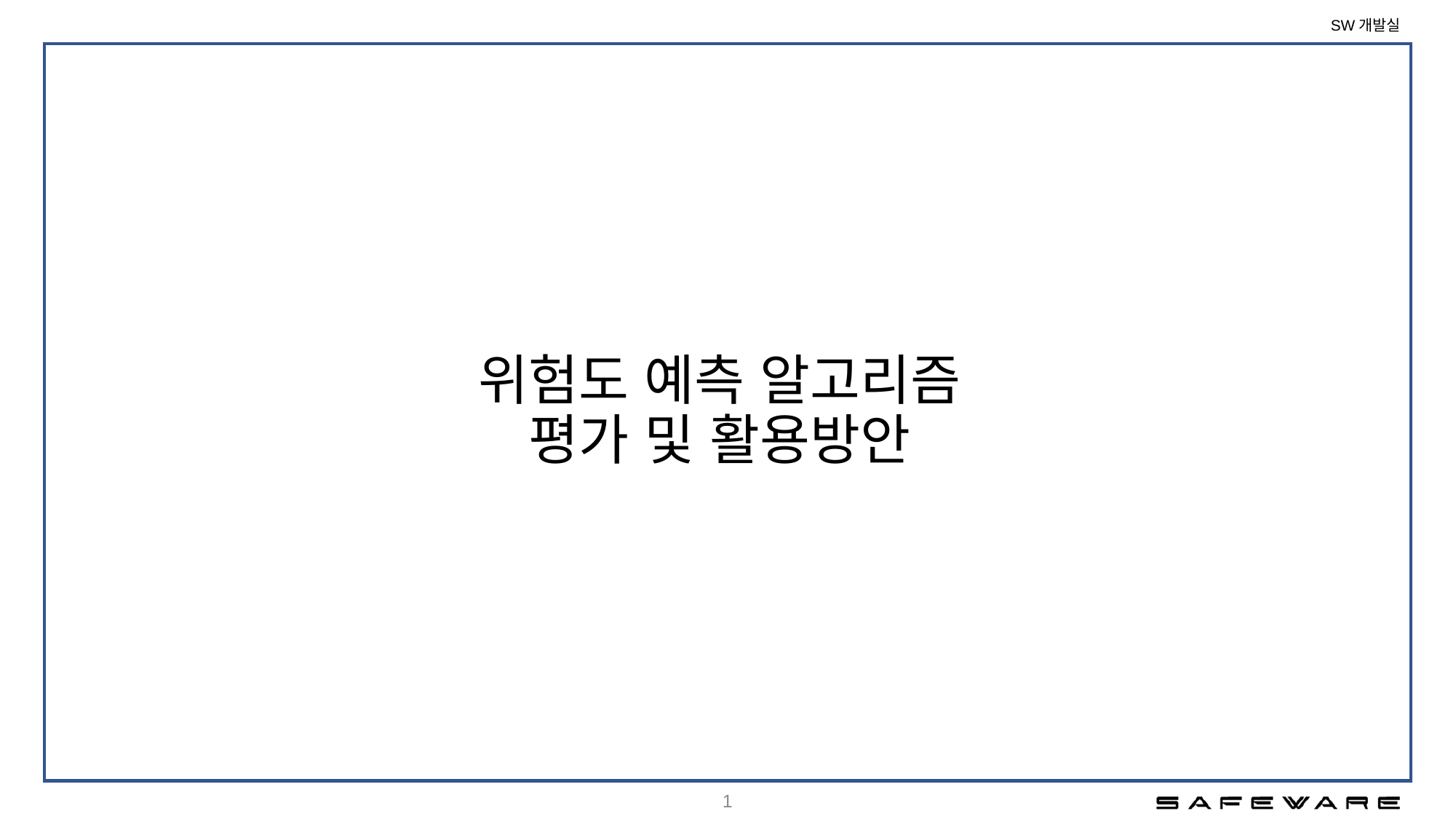

# 위험도 예측 알고리즘 평가 및 활용방안
1